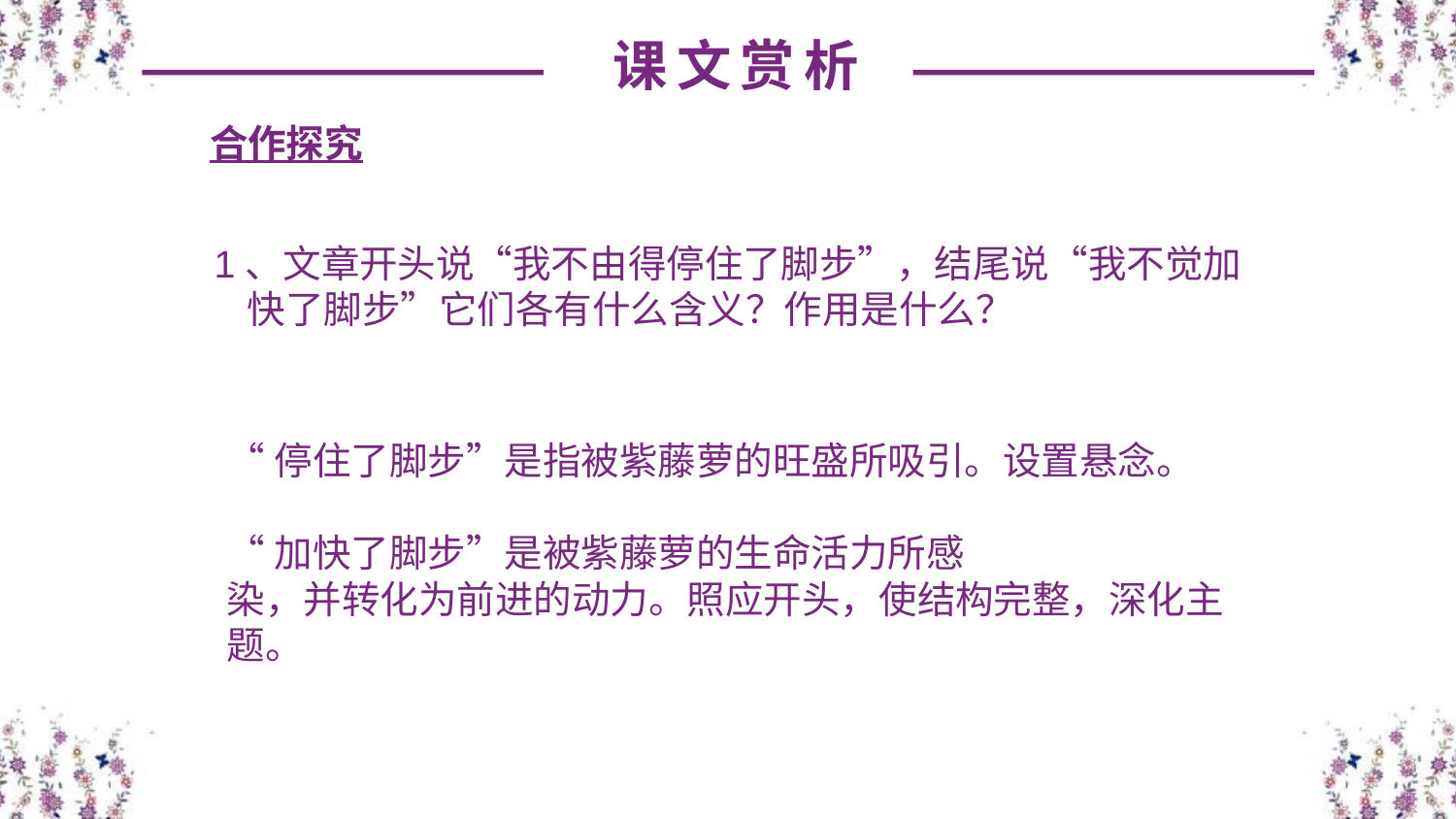

课文赏析

合作探究
  1、文章开头说“我不由得停住了脚步”，结尾说“我不觉加快了脚步”它们各有什么含义？作用是什么？
“停住了脚步”是指被紫藤萝的旺盛所吸引。设置悬念。

“加快了脚步”是被紫藤萝的生命活力所感
染，并转化为前进的动力。照应开头，使结构完整，深化主题。